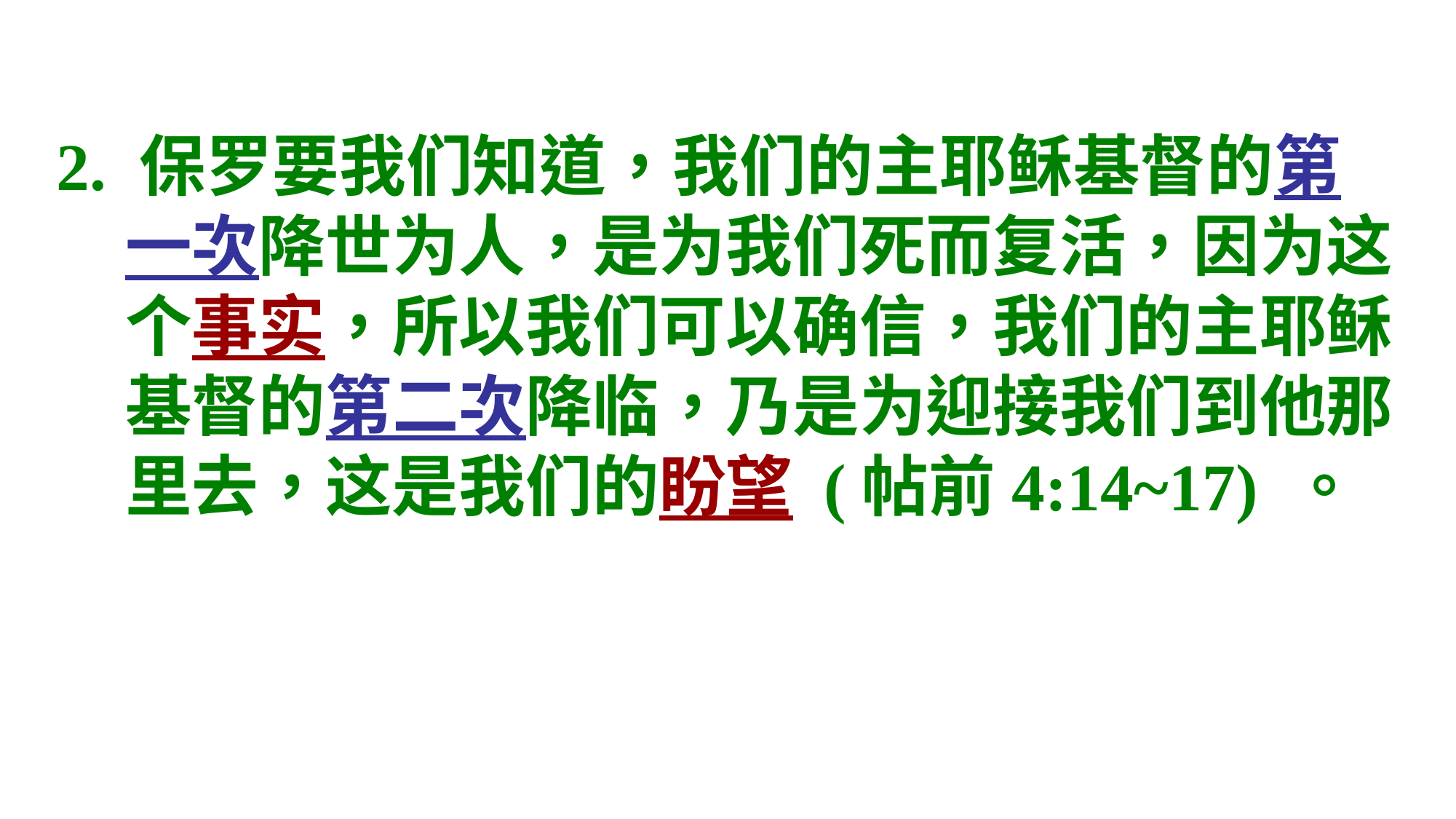

2. 保罗要我们知道，我们的主耶稣基督的第一次降世为人，是为我们死而复活，因为这个事实，所以我们可以确信，我们的主耶稣基督的第二次降临，乃是为迎接我们到他那里去，这是我们的盼望 (帖前4:14~17) 。